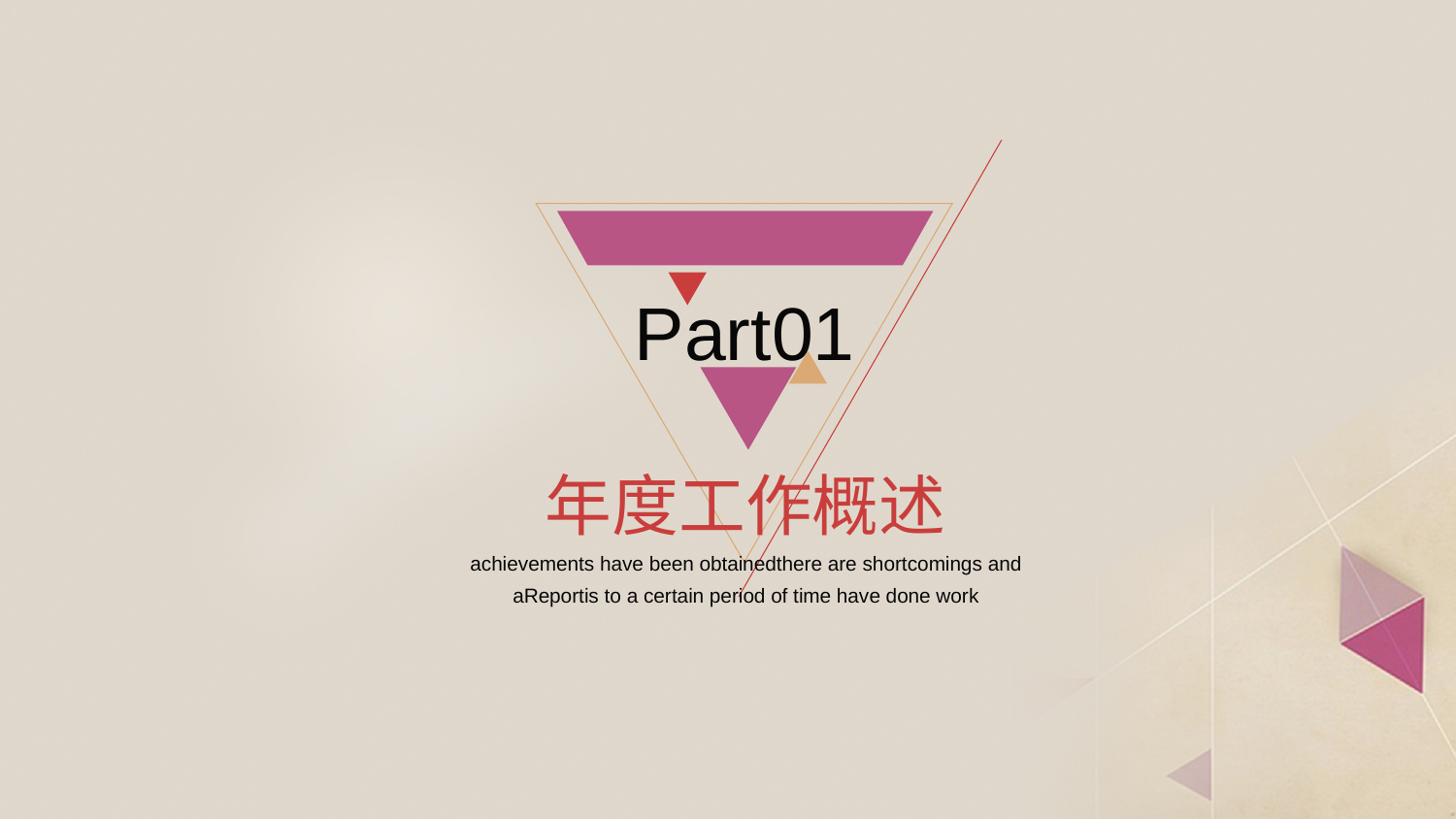

Part01

年度工作概述
achievements have been obtainedthere are shortcomings and aReportis to a certain period of time have done work